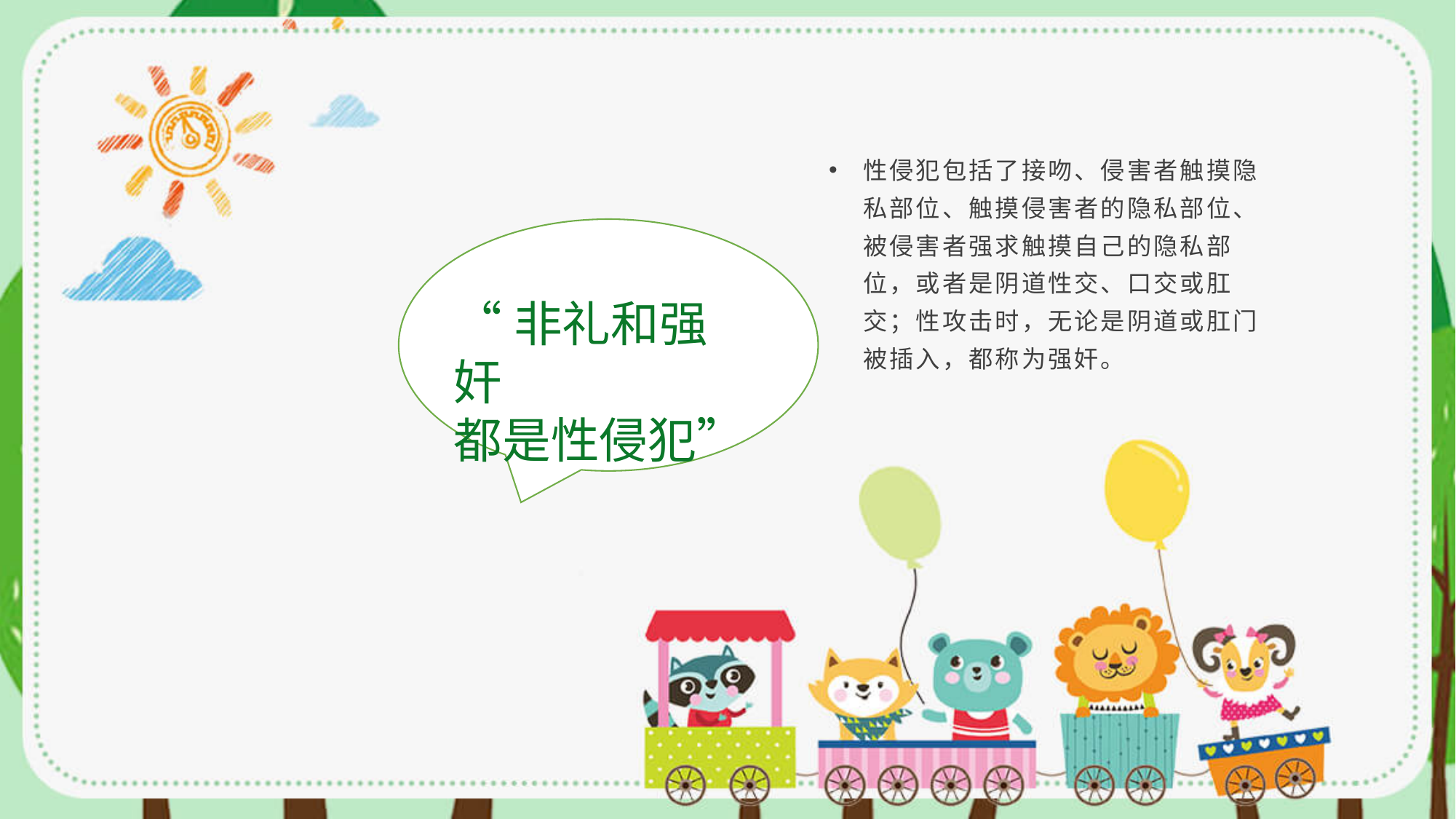

性侵犯包括了接吻、侵害者触摸隐私部位、触摸侵害者的隐私部位、被侵害者强求触摸自己的隐私部位，或者是阴道性交、口交或肛交；性攻击时，无论是阴道或肛门被插入，都称为强奸。

“非礼和强奸
都是性侵犯”